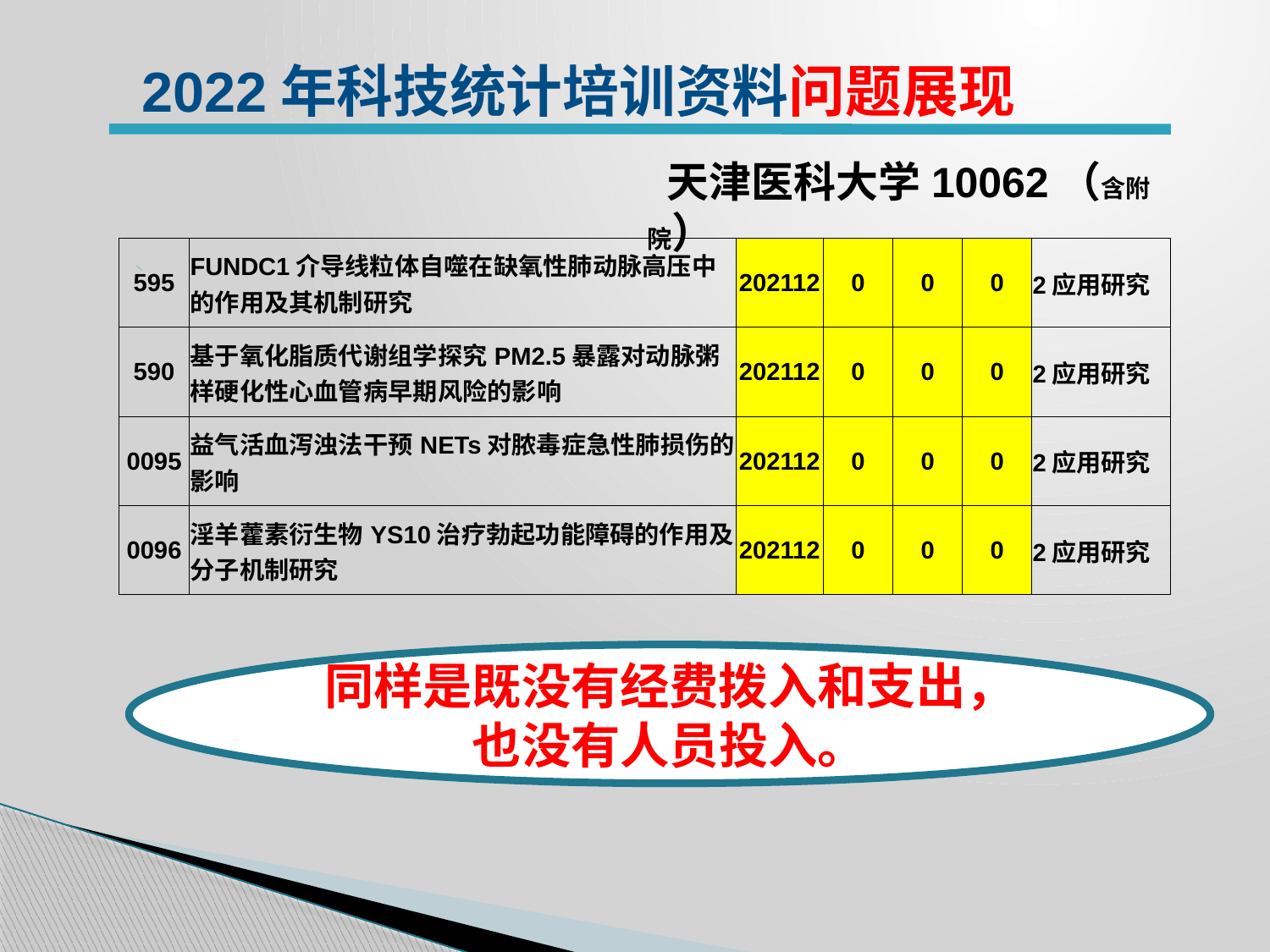

2022年科技统计培训资料问题展现
 天津医科大学10062（含附院）
| 595 | FUNDC1介导线粒体自噬在缺氧性肺动脉高压中的作用及其机制研究 | 202112 | 0 | 0 | 0 | 2应用研究 |
| --- | --- | --- | --- | --- | --- | --- |
| 590 | 基于氧化脂质代谢组学探究PM2.5暴露对动脉粥样硬化性心血管病早期风险的影响 | 202112 | 0 | 0 | 0 | 2应用研究 |
| 0095 | 益气活血泻浊法干预NETs对脓毒症急性肺损伤的影响 | 202112 | 0 | 0 | 0 | 2应用研究 |
| 0096 | 淫羊藿素衍生物YS10治疗勃起功能障碍的作用及分子机制研究 | 202112 | 0 | 0 | 0 | 2应用研究 |
同样是既没有经费拨入和支出，
也没有人员投入。